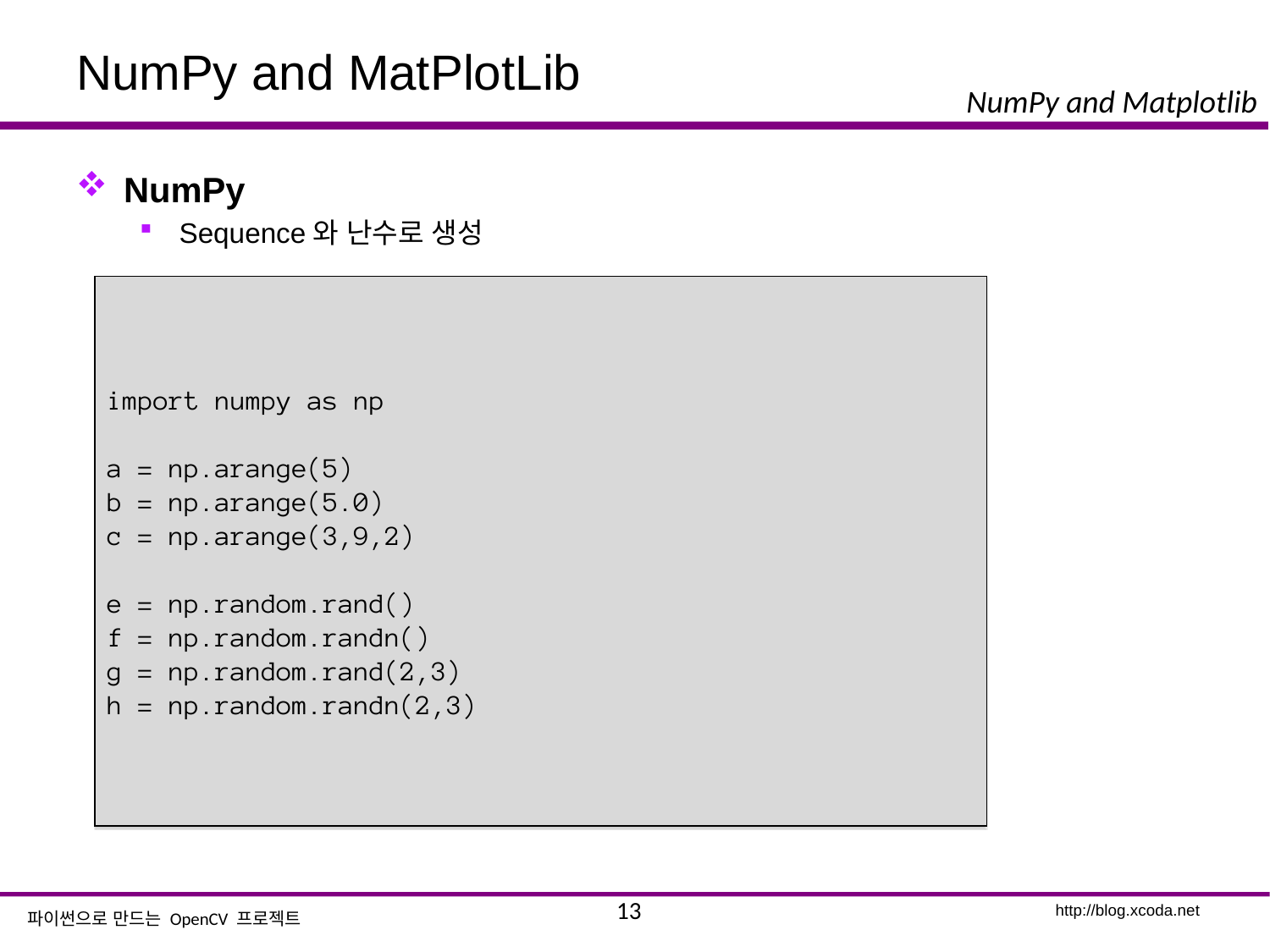

# NumPy and MatPlotLib
NumPy
Sequence와 난수로 생성

import numpy as np

a = np.arange(5)
b = np.arange(5.0)
c = np.arange(3,9,2)

e = np.random.rand()
f = np.random.randn()
g = np.random.rand(2,3)
h = np.random.randn(2,3)